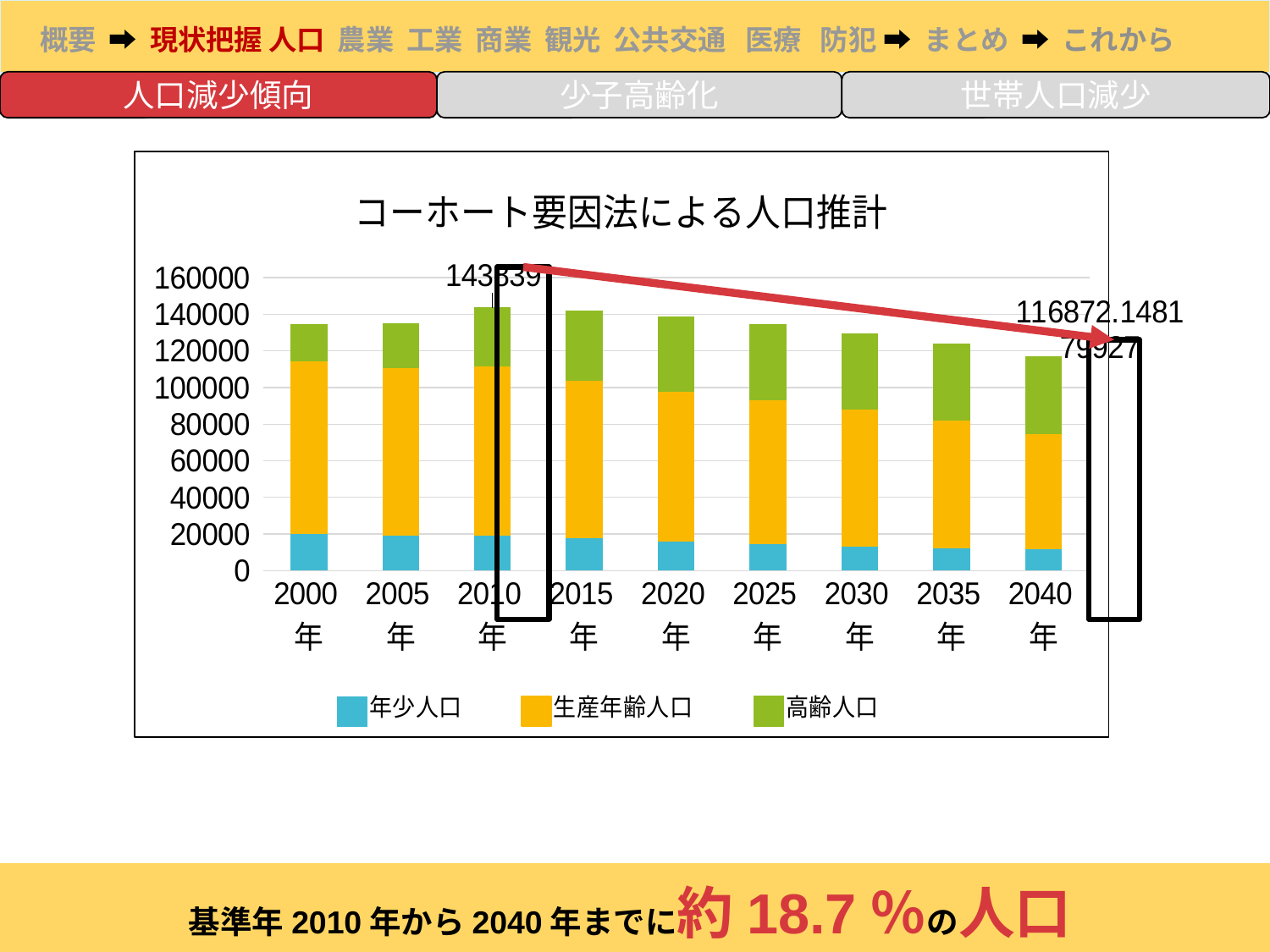

人口減少傾向
少子高齢化
世帯人口減少

### Chart: コーホート要因法による人口推計

| Category | 年少人口 | 生産年齢人口 | 高齢人口 | 総数 |
|---|---|---|---|---|
| 2000年 | 19796.0 | 94404.0 | 20472.0 | 134672.0 |
| 2005年 | 19114.0 | 91513.0 | 24418.0 | 135045.0 |
| 2010年 | 19015.0 | 92590.0 | 32234.0 | 143839.0 |
| 2015年 | 17603.389213448398 | 86213.03317000001 | 38164.0826 | 141980.5049834484 |
| 2020年 | 16007.182975766347 | 81763.7136499708 | 41135.0142760816 | 138905.91090181877 |
| 2025年 | 14451.884033885608 | 78597.05132075735 | 41660.43395437939 | 134709.36930902235 |
| 2030年 | 13038.98219843509 | 74915.74712755815 | 41687.61140804487 | 129642.3407340381 |
| 2035年 | 12143.053255047387 | 69606.11351619498 | 42111.60601848911 | 123860.77278973148 |
| 2040年 | 11493.083365106693 | 62899.184357870254 | 42479.880456949984 | 116872.14817992692 |

基準年2010年から2040年までに約18.7％の人口減少